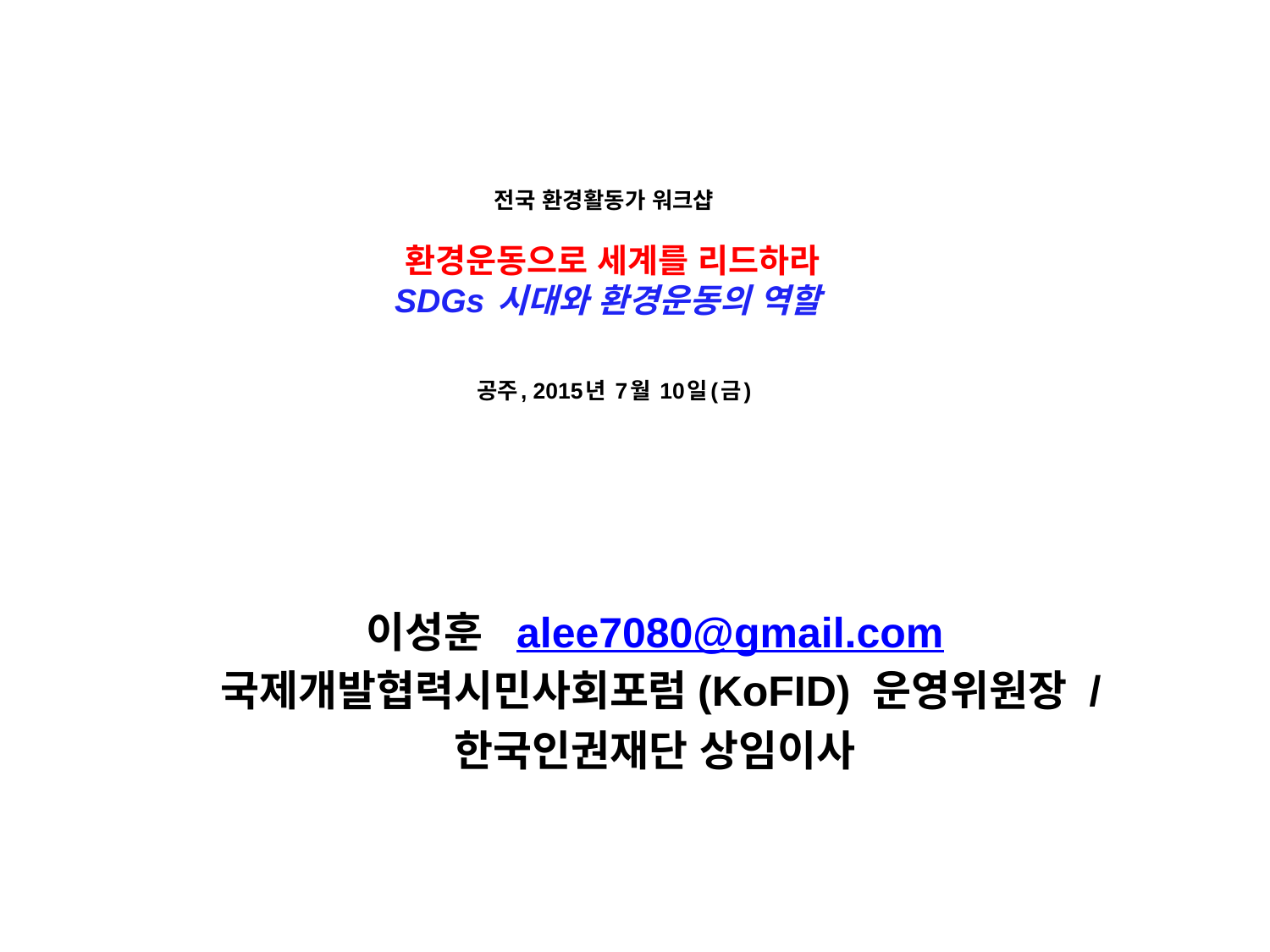

# 전국 환경활동가 워크샵 환경운동으로 세계를 리드하라 SDGs 시대와 환경운동의 역할 공주, 2015년 7월 10일(금)

이성훈  alee7080@gmail.com
국제개발협력시민사회포럼(KoFID) 운영위원장 /
한국인권재단 상임이사